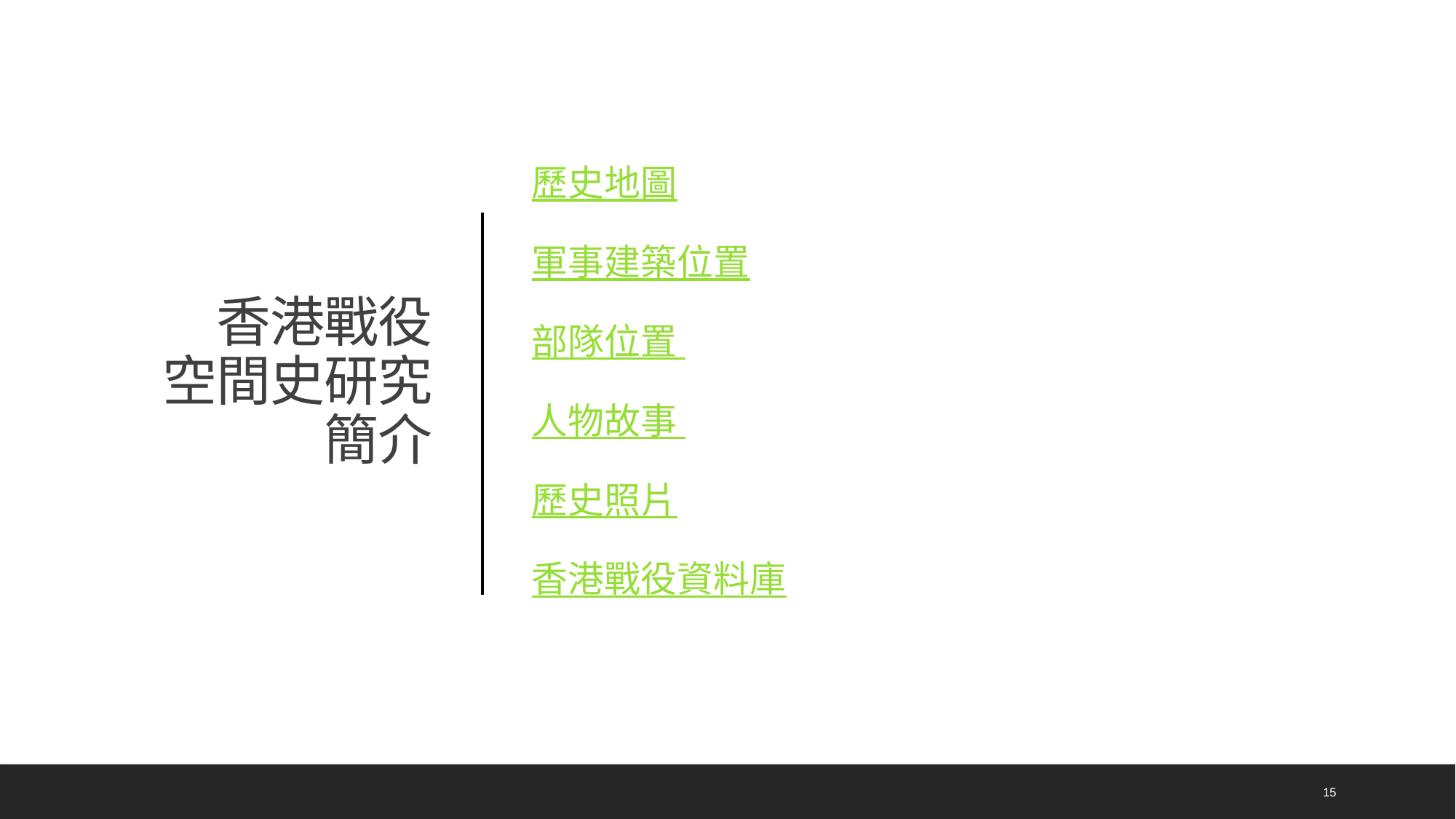

歷史地圖
軍事建築位置
部隊位置
人物故事
歷史照片
香港戰役資料庫
# 香港戰役 空間史研究 簡介

15